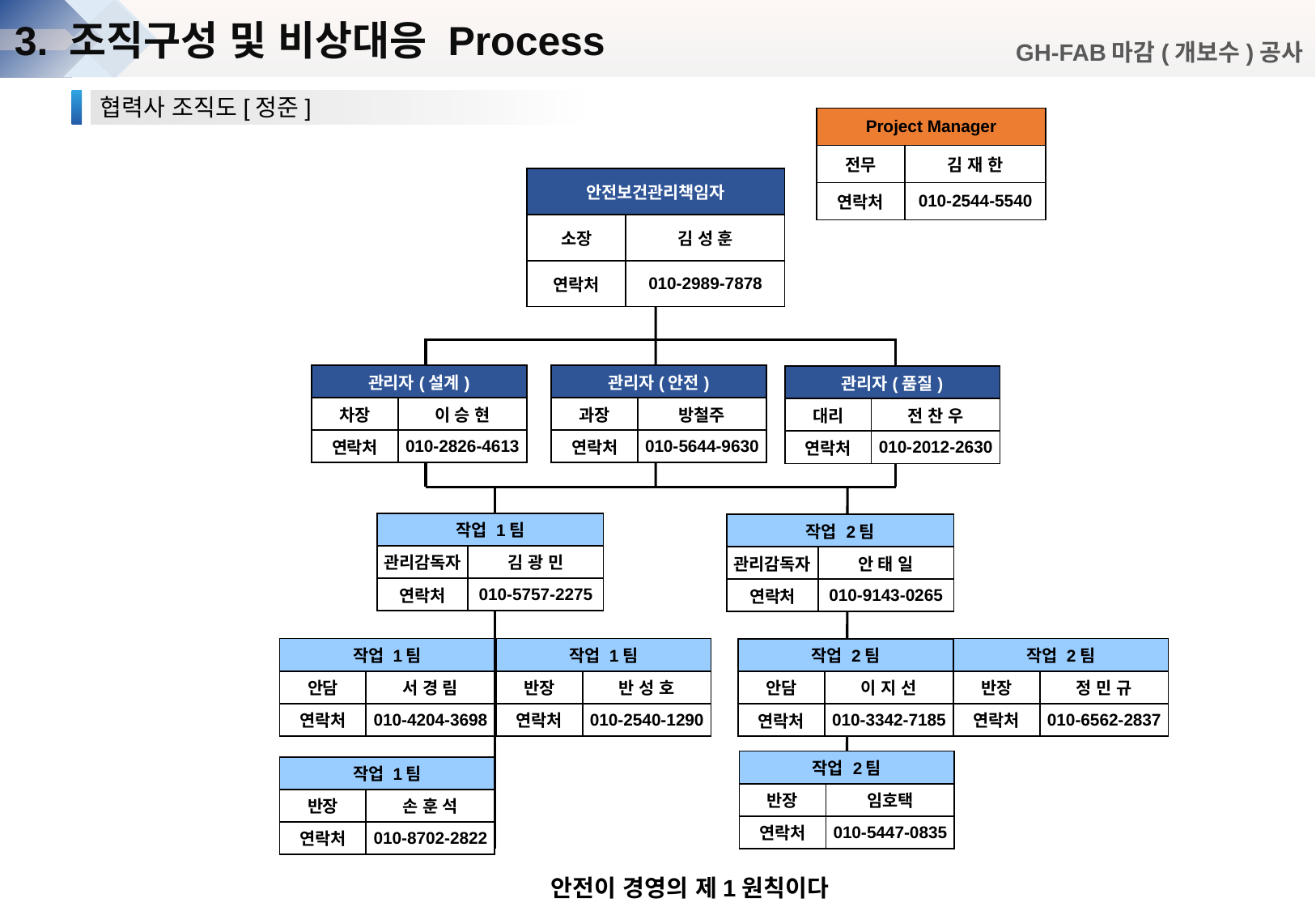

3. 조직구성 및 비상대응 Process
GH-FAB마감(개보수)공사

협력사 조직도[정준]
| Project Manager |  |
| --- | --- |
| 전무 | 김 재 한 |
| 연락처 | 010-2544-5540 |
| 안전보건관리책임자 |  |
| --- | --- |
| 소장 | 김 성 훈 |
| 연락처 | 010-2989-7878 |
| 관리자(설계) |  |
| --- | --- |
| 차장 | 이 승 현 |
| 연락처 | 010-2826-4613 |
| 관리자(안전) |  |
| --- | --- |
| 과장 | 방철주 |
| 연락처 | 010-5644-9630 |
| 관리자(품질) |  |
| --- | --- |
| 대리 | 전 찬 우 |
| 연락처 | 010-2012-2630 |
| 작업 1팀 |  |
| --- | --- |
| 관리감독자 | 김 광 민 |
| 연락처 | 010-5757-2275 |
| 작업 2팀 |  |
| --- | --- |
| 관리감독자 | 안 태 일 |
| 연락처 | 010-9143-0265 |
| 작업 1팀 |  |
| --- | --- |
| 반장 | 반 성 호 |
| 연락처 | 010-2540-1290 |
| 작업 2팀 |  |
| --- | --- |
| 반장 | 정 민 규 |
| 연락처 | 010-6562-2837 |
| 작업 1팀 |  |
| --- | --- |
| 안담 | 서 경 림 |
| 연락처 | 010-4204-3698 |
| 작업 2팀 |  |
| --- | --- |
| 안담 | 이 지 선 |
| 연락처 | 010-3342-7185 |
| 작업 2팀 |  |
| --- | --- |
| 반장 | 임호택 |
| 연락처 | 010-5447-0835 |
| 작업 1팀 |  |
| --- | --- |
| 반장 | 손 훈 석 |
| 연락처 | 010-8702-2822 |